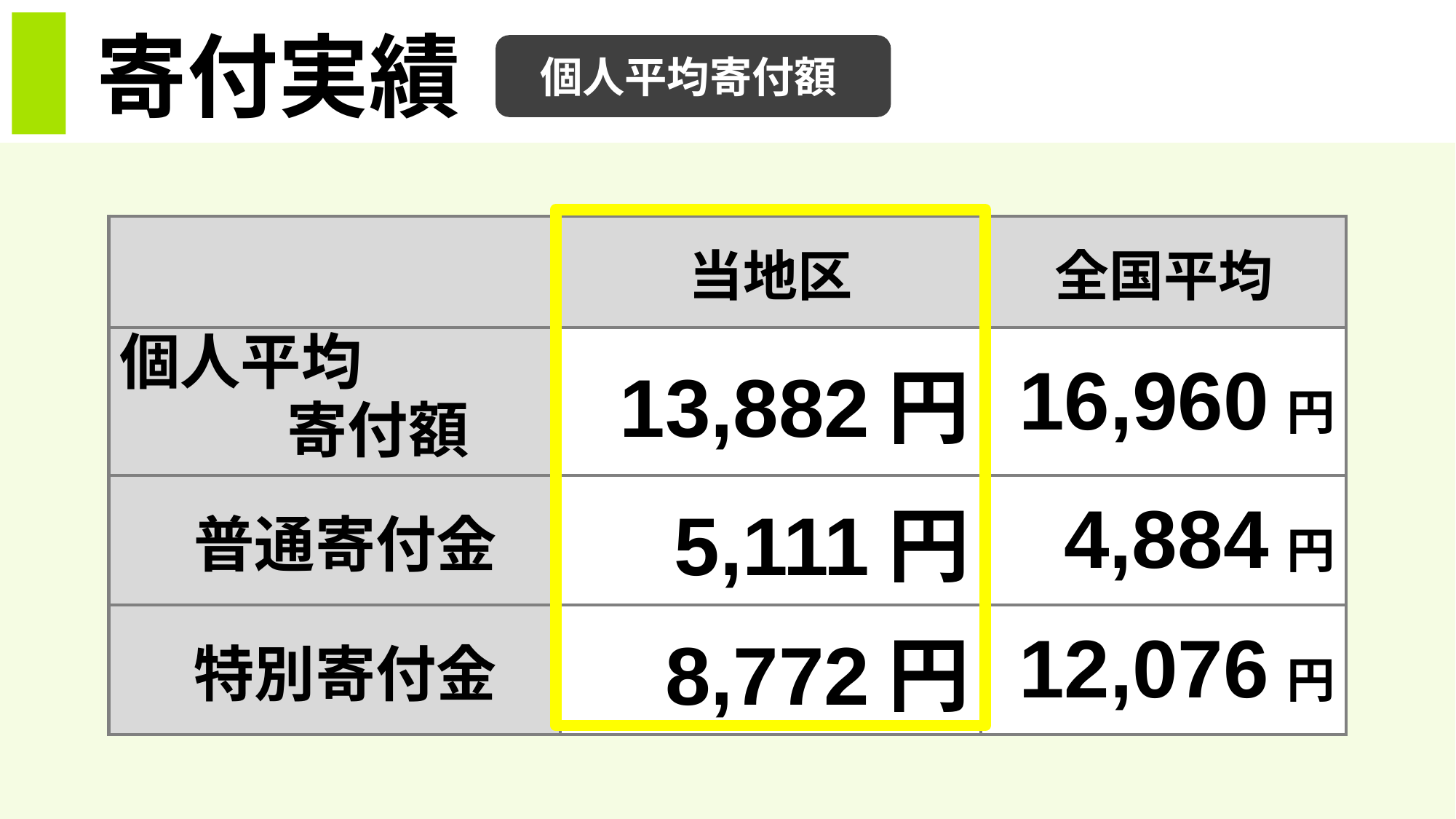

# 寄付実績
個人平均寄付額

|  | 当地区 | 全国平均 |
| --- | --- | --- |
| 個人平均 　　 寄付額 | 13,882円 | 16,960円 |
| 普通寄付金 | 5,111円 | 4,884円 |
| 特別寄付金 | 8,772円 | 12,076円 |